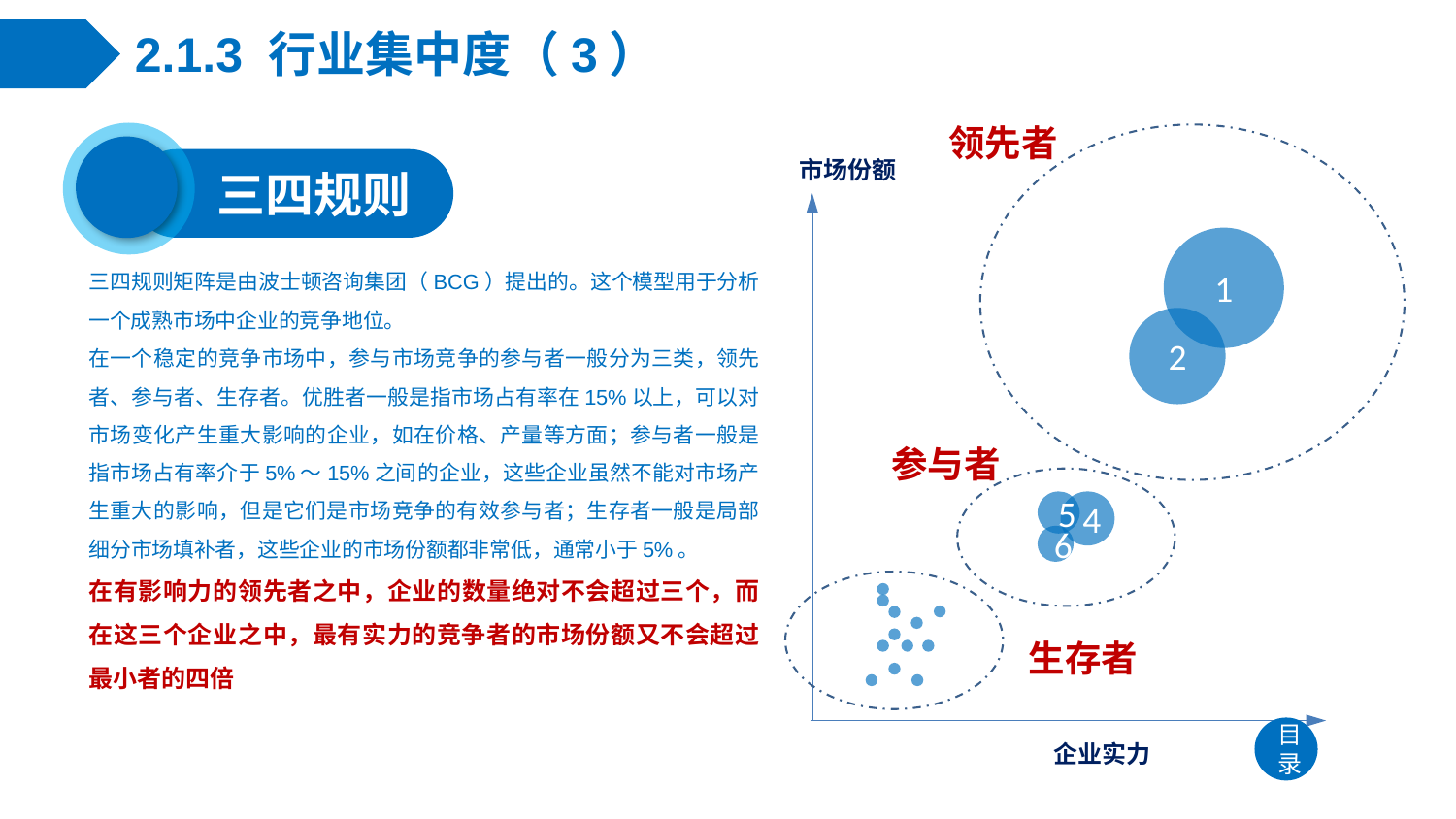

# 2.1.3 行业集中度（3）
领先者

市场份额
    三四规则
1
三四规则矩阵是由波士顿咨询集团（BCG）提出的。这个模型用于分析一个成熟市场中企业的竞争地位。
在一个稳定的竞争市场中，参与市场竞争的参与者一般分为三类，领先者、参与者、生存者。优胜者一般是指市场占有率在15%以上，可以对市场变化产生重大影响的企业，如在价格、产量等方面；参与者一般是指市场占有率介于5%～15%之间的企业，这些企业虽然不能对市场产生重大的影响，但是它们是市场竞争的有效参与者；生存者一般是局部细分市场填补者，这些企业的市场份额都非常低，通常小于5%。
在有影响力的领先者之中，企业的数量绝对不会超过三个，而在这三个企业之中，最有实力的竞争者的市场份额又不会超过最小者的四倍
2
参与者

4
5
6

生存者

目录
企业实力